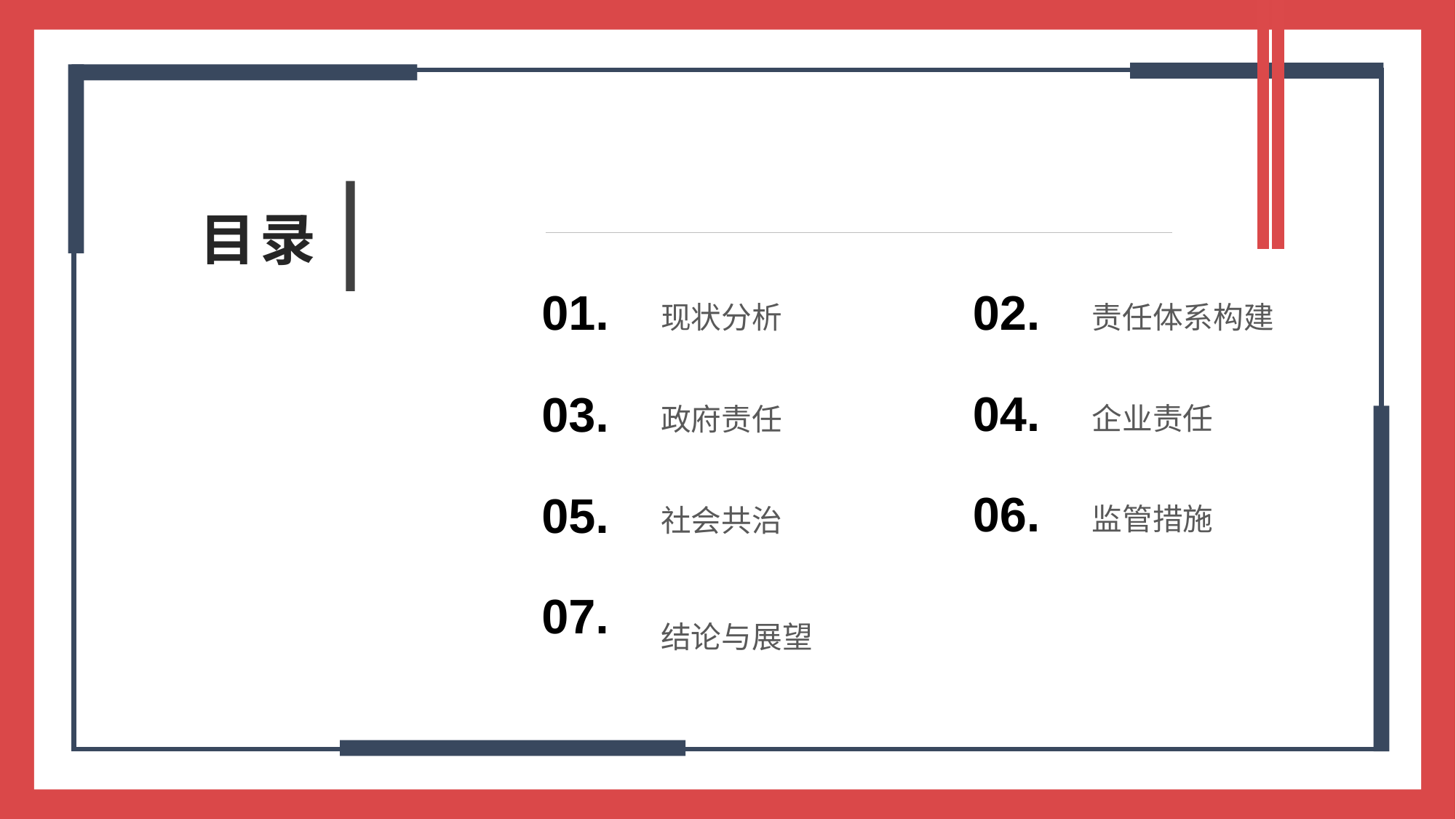

目录
01.
02.
现状分析
责任体系构建
04.
03.
企业责任
政府责任
06.
05.
监管措施
社会共治
07.
结论与展望